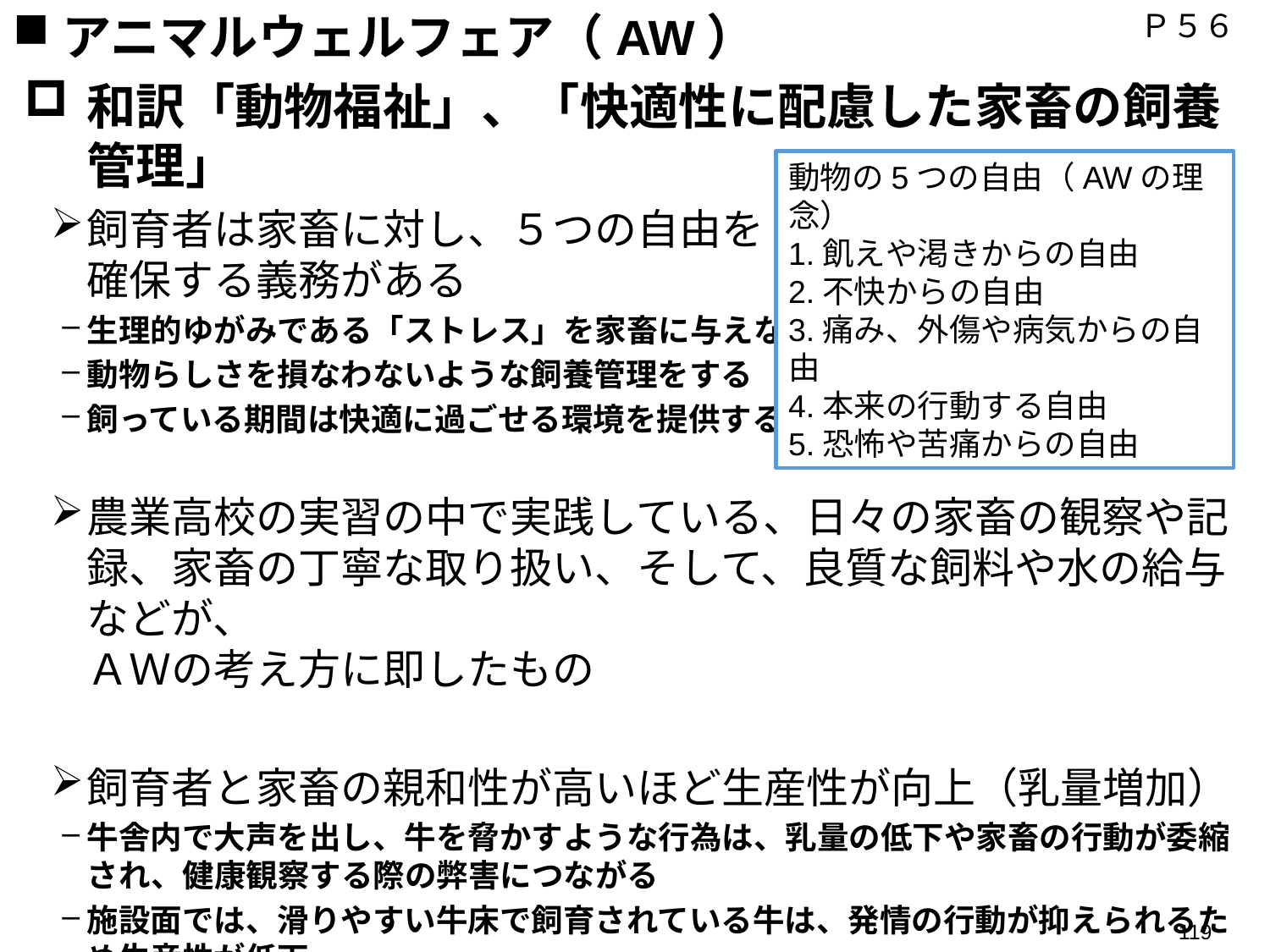

アニマルウェルフェア（AW）
和訳「動物福祉」、「快適性に配慮した家畜の飼養管理」
飼育者は家畜に対し、５つの自由を
確保する義務がある
生理的ゆがみである「ストレス」を家畜に与えない
動物らしさを損なわないような飼養管理をする
飼っている期間は快適に過ごせる環境を提供する

農業高校の実習の中で実践している、日々の家畜の観察や記録、家畜の丁寧な取り扱い、そして、良質な飼料や水の給与などが、
ＡＷの考え方に即したもの

飼育者と家畜の親和性が高いほど生産性が向上（乳量増加）
牛舎内で大声を出し、牛を脅かすような行為は、乳量の低下や家畜の行動が委縮され、健康観察する際の弊害につながる
施設面では、滑りやすい牛床で飼育されている牛は、発情の行動が抑えられるため生産性が低下
Ｐ５６
動物の5つの自由（AWの理念）
1.飢えや渇きからの自由
2.不快からの自由
3.痛み、外傷や病気からの自由
4.本来の行動する自由
5.恐怖や苦痛からの自由
119